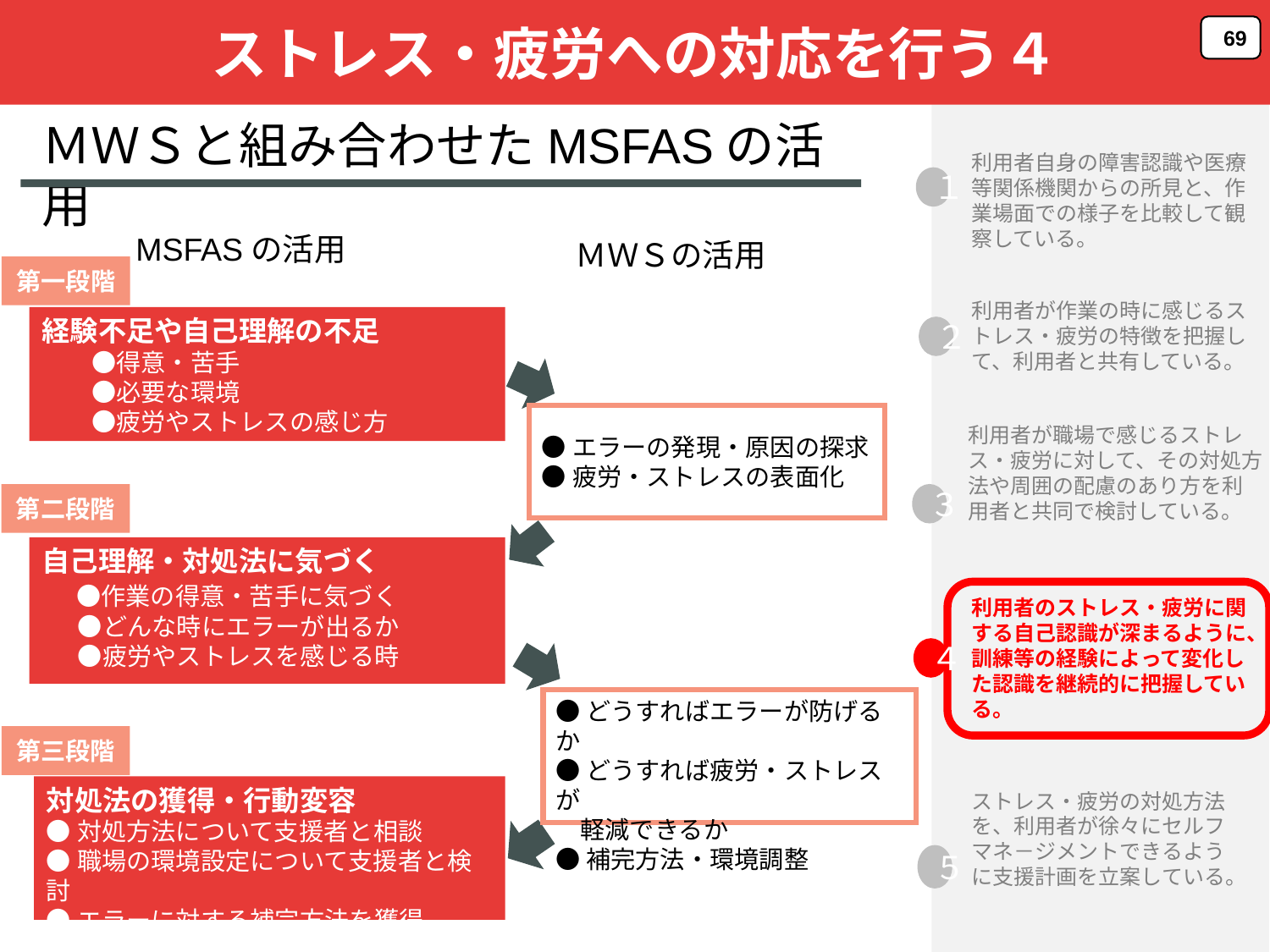

ストレス・疲労への対応を行う４

69

ＭＷＳと組み合わせたMSFASの活用
利用者自身の障害認識や医療等関係機関からの所見と、作業場面での様子を比較して観察している。
１
２
３
４
５

MSFASの活用
ＭＷＳの活用
第一段階
経験不足や自己理解の不足
　　●得意・苦手
　　●必要な環境
　　●疲労やストレスの感じ方

●エラーの発現・原因の探求
●疲労・ストレスの表面化
第二段階

自己理解・対処法に気づく
　 ●作業の得意・苦手に気づく
　  ●どんな時にエラーが出るか
　  ●疲労やストレスを感じる時

●どうすればエラーが防げるか
●どうすれば疲労・ストレスが
　軽減できるか
●補完方法・環境調整
第三段階
対処法の獲得・行動変容
●対処方法について支援者と相談
●職場の環境設定について支援者と検討
●エラーに対する補完方法を獲得

利用者が作業の時に感じるストレス・疲労の特徴を把握して、利用者と共有している。
利用者が職場で感じるストレス・疲労に対して、その対処方法や周囲の配慮のあり方を利用者と共同で検討している。

利用者のストレス・疲労に関する自己認識が深まるように、訓練等の経験によって変化した認識を継続的に把握している。
ストレス・疲労の対処方法を、利用者が徐々にセルフマネ－ジメントできるように支援計画を立案している。